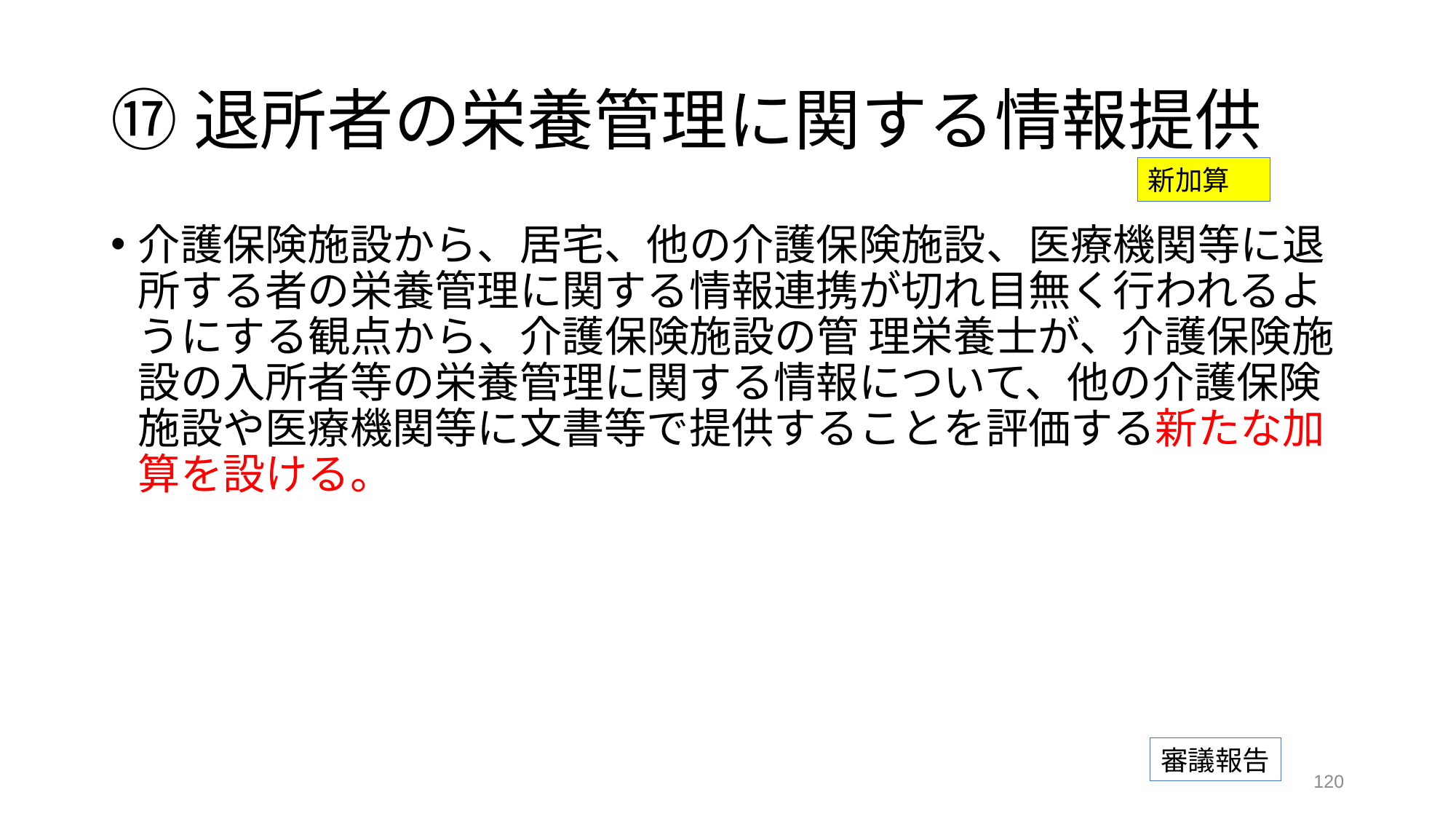

# ⑰退所者の栄養管理に関する情報提供
新加算
介護保険施設から、居宅、他の介護保険施設、医療機関等に退所する者の栄養管理に関する情報連携が切れ目無く行われるようにする観点から、介護保険施設の管 理栄養士が、介護保険施設の入所者等の栄養管理に関する情報について、他の介護保険施設や医療機関等に文書等で提供することを評価する新たな加算を設ける。
審議報告
120